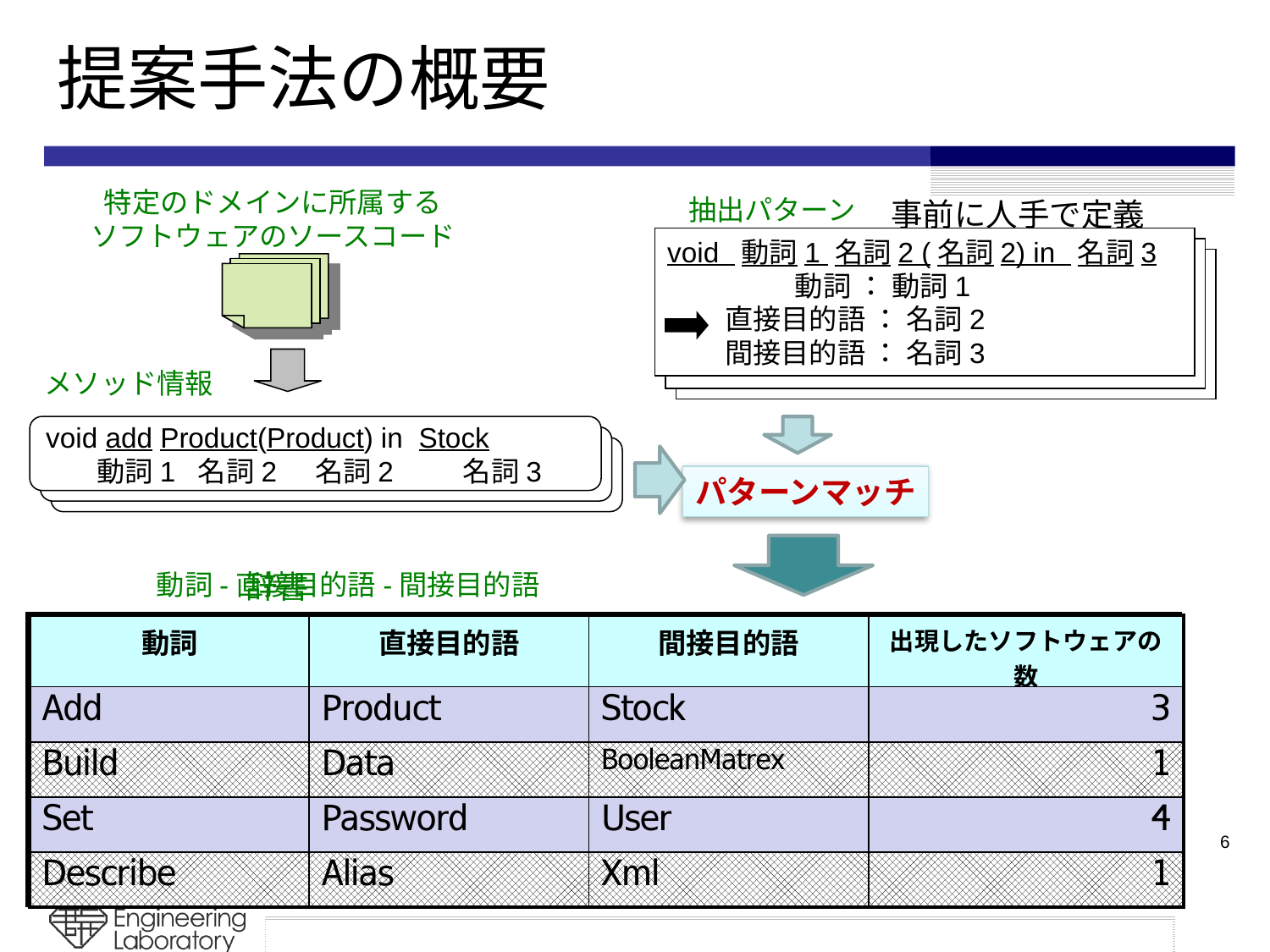

# 提案手法の概要
特定のドメインに所属する
ソフトウェアのソースコード
抽出パターン
事前に人手で定義
void  動詞1 名詞2 (名詞2) in  名詞3
                   動詞 ： 動詞1
        直接目的語 ： 名詞2
        間接目的語 ： 名詞3

メソッド情報
void add Product(Product) in  Stock
       動詞1  名詞2    名詞2        名詞3

パターンマッチ

動詞-直接目的語-間接目的語
辞書
| 動詞 | 直接目的語 | 間接目的語 | 出現したソフトウェアの数 |
| --- | --- | --- | --- |
| Add | Product | Stock | 3 |
| Build | Data | BooleanMatrex | 1 |
| Set | Password | User | 4 |
| Describe | Alias | Xml | 1 |
| 動詞 | 直接目的語 | 間接目的語 | 出現したソフトウェアの数 |
| --- | --- | --- | --- |
| Add | Product | Stock | 3 |
| Build | Data | BooleanMatrex | 1 |
| Set | Password | User | 4 |
| Describe | Alias | Xml | 1 |
6